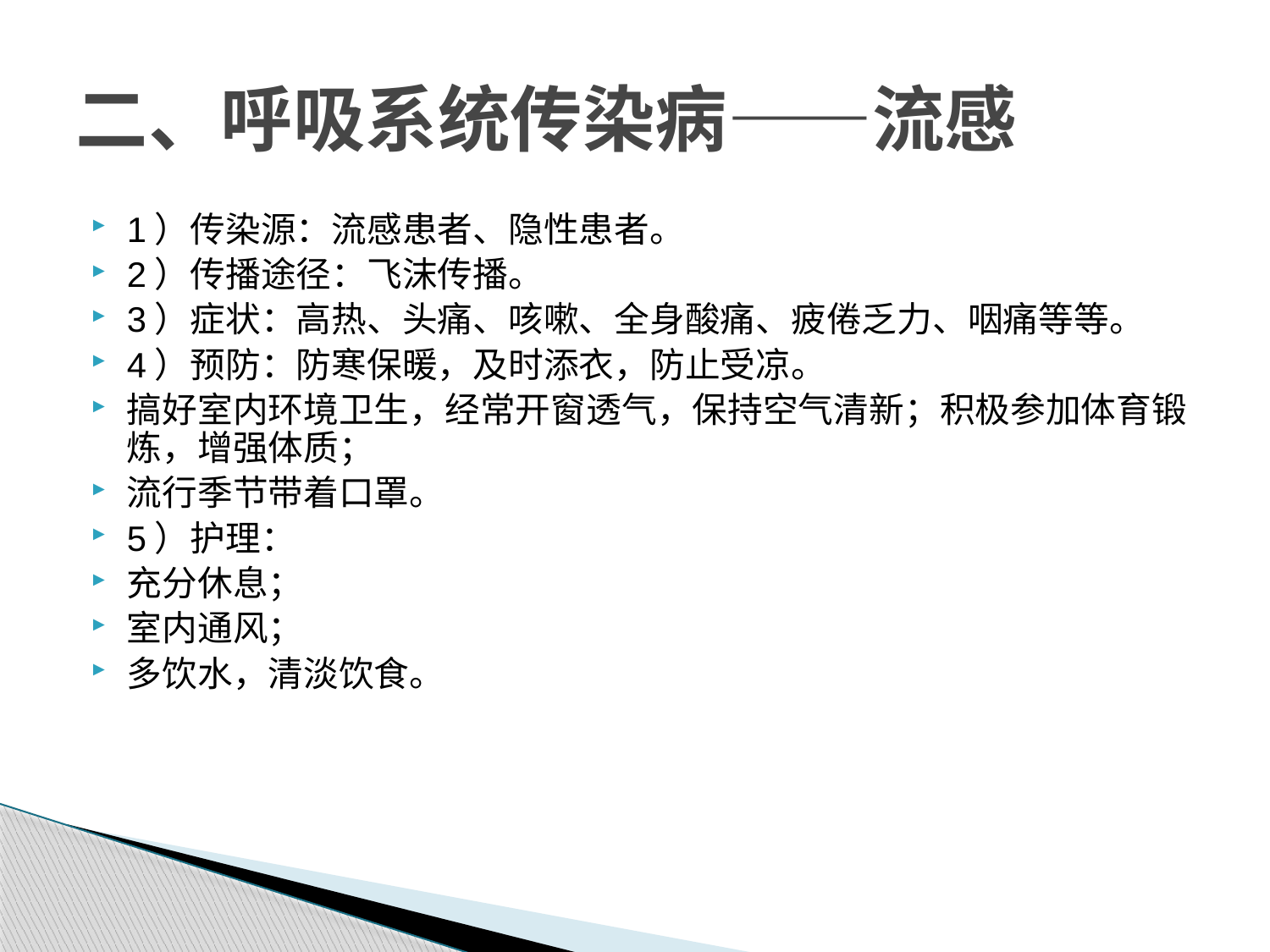

# 二、呼吸系统传染病——流感
1）传染源：流感患者、隐性患者。
2）传播途径：飞沫传播。
3）症状：高热、头痛、咳嗽、全身酸痛、疲倦乏力、咽痛等等。
4）预防：防寒保暖，及时添衣，防止受凉。
搞好室内环境卫生，经常开窗透气，保持空气清新；积极参加体育锻炼，增强体质；
流行季节带着口罩。
5）护理：
充分休息；
室内通风；
多饮水，清淡饮食。